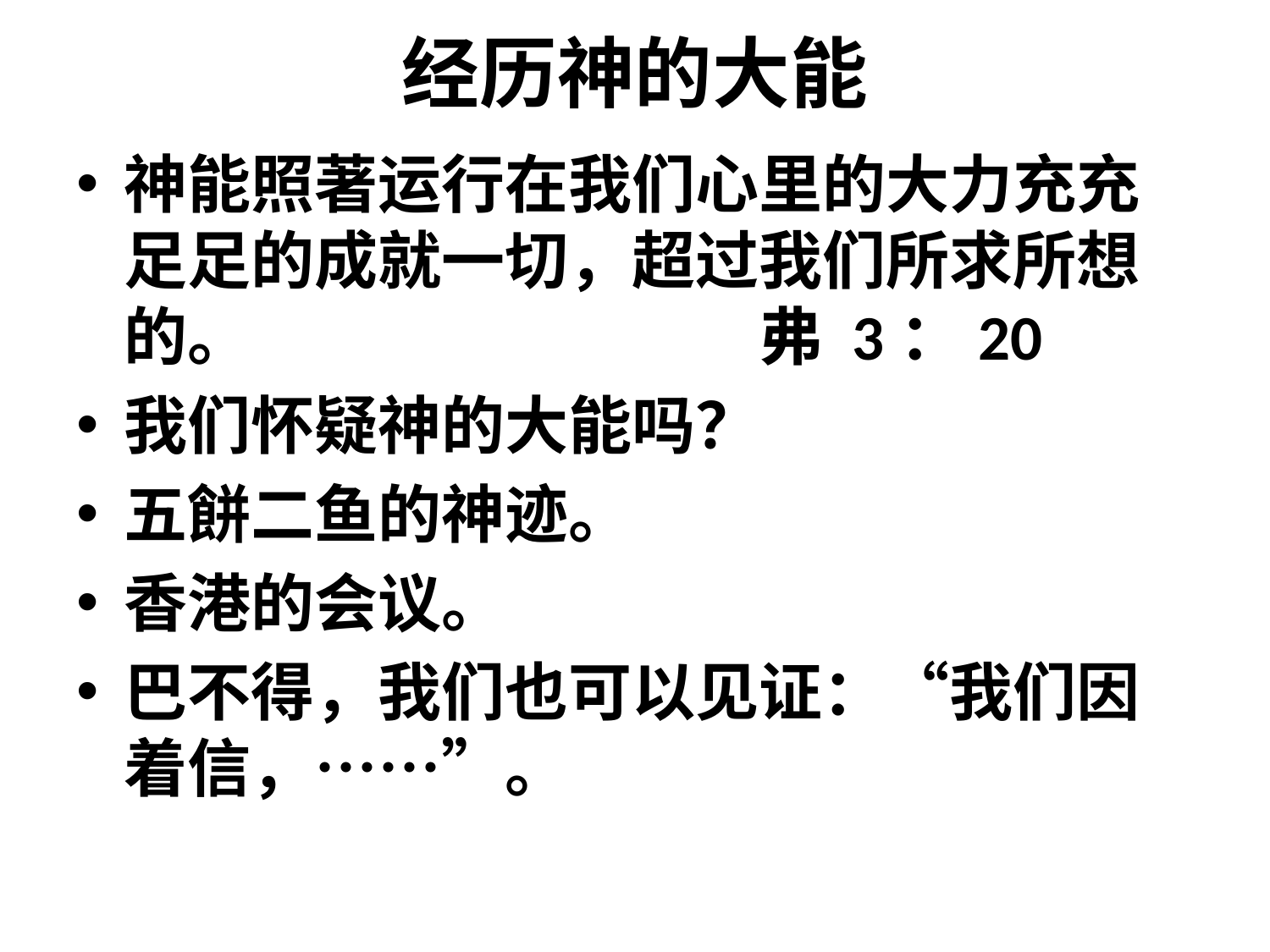

# 经历神的大能
神能照著运行在我们心里的大力充充足足的成就一切，超过我们所求所想的。				弗 3：20
我们怀疑神的大能吗？
五餅二鱼的神迹。
香港的会议。
巴不得，我们也可以见证：“我们因着信，……”。